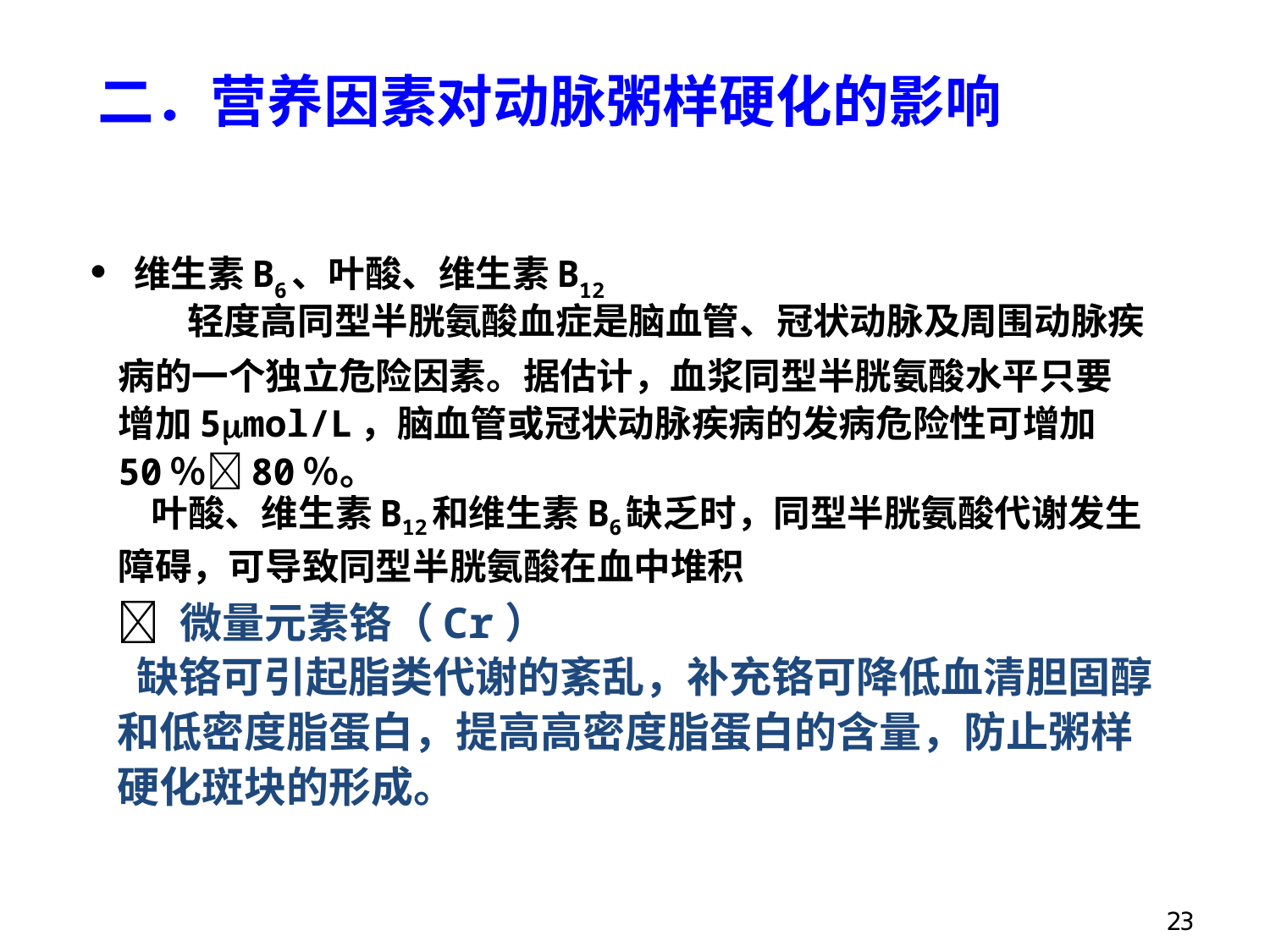

二．营养因素对动脉粥样硬化的影响
 维生素B6、叶酸、维生素B12
     轻度高同型半胱氨酸血症是脑血管、冠状动脉及周围动脉疾病的一个独立危险因素。据估计，血浆同型半胱氨酸水平只要增加5μmol/L，脑血管或冠状动脉疾病的发病危险性可增加50％∼80％。
    叶酸、维生素B12和维生素B6缺乏时，同型半胱氨酸代谢发生障碍，可导致同型半胱氨酸在血中堆积
• 微量元素铬（Cr）
  缺铬可引起脂类代谢的紊乱，补充铬可降低血清胆固醇和低密度脂蛋白，提高高密度脂蛋白的含量，防止粥样硬化斑块的形成。
23